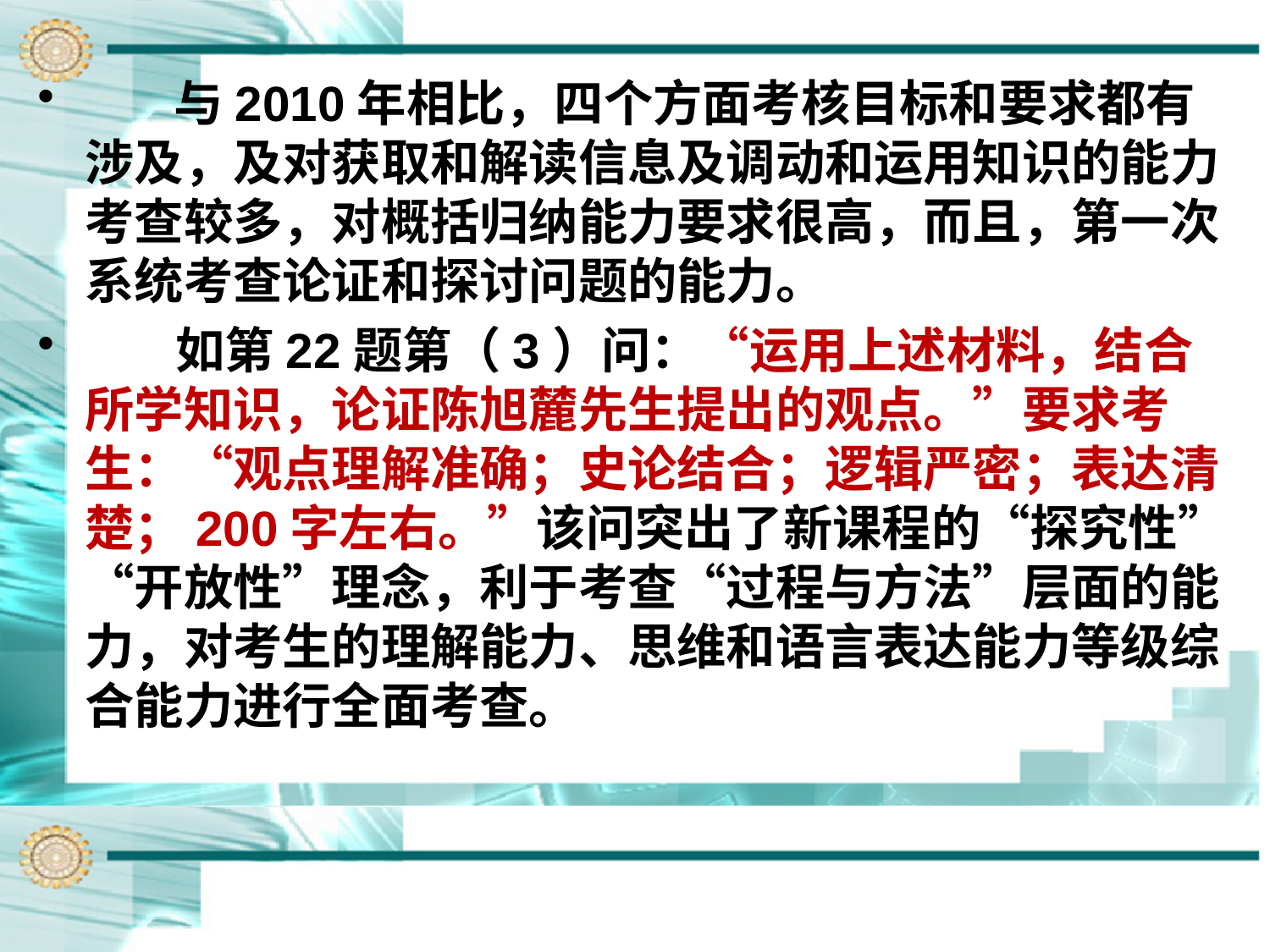

与2010年相比，四个方面考核目标和要求都有涉及，及对获取和解读信息及调动和运用知识的能力考查较多，对概括归纳能力要求很高，而且，第一次系统考查论证和探讨问题的能力。
       如第22题第（3）问：“运用上述材料，结合所学知识，论证陈旭麓先生提出的观点。”要求考生：“观点理解准确；史论结合；逻辑严密；表达清楚；200字左右。”该问突出了新课程的“探究性”“开放性”理念，利于考查“过程与方法”层面的能力，对考生的理解能力、思维和语言表达能力等级综合能力进行全面考查。